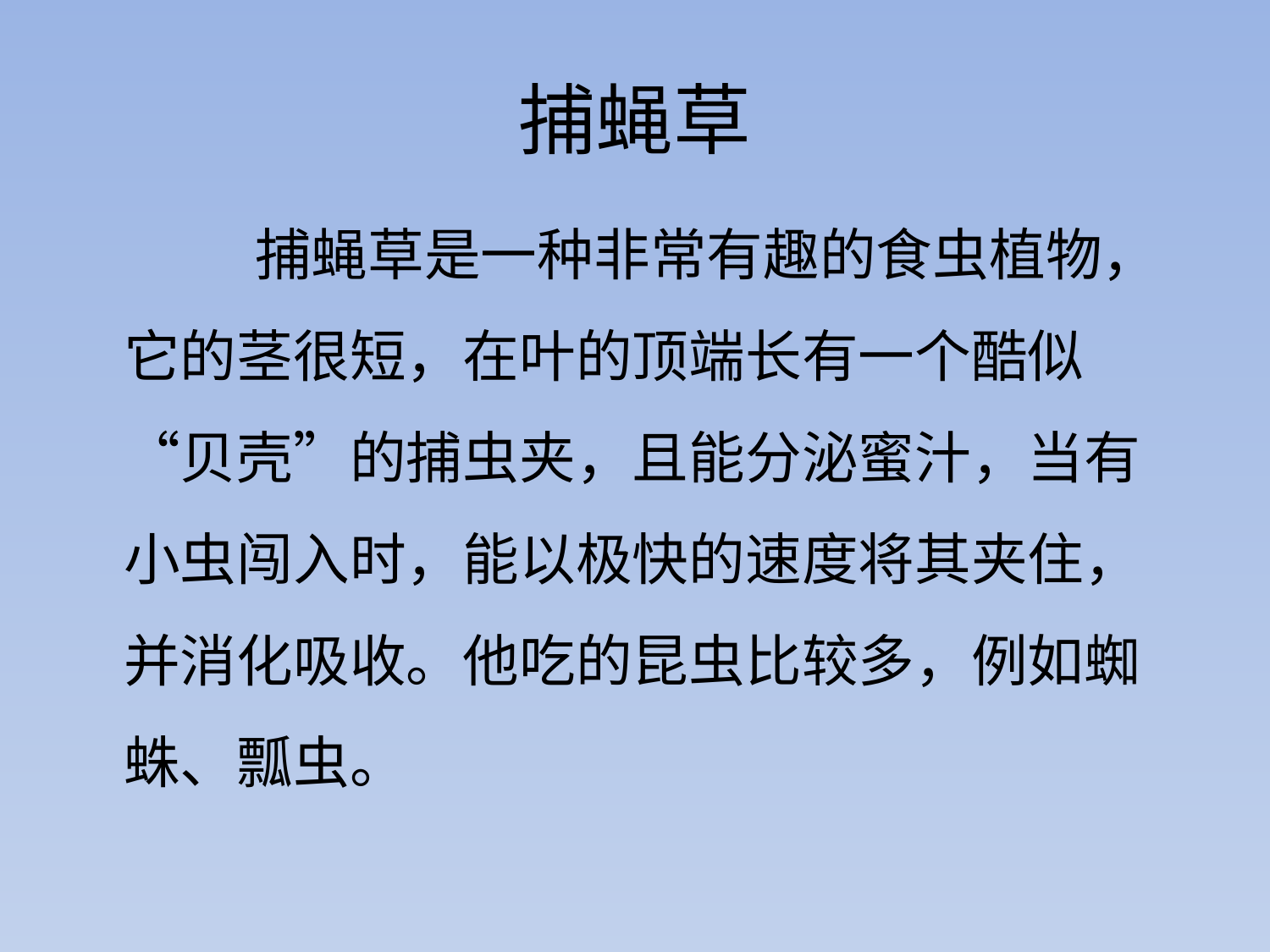

# 捕蝇草
             捕蝇草是一种非常有趣的食虫植物，它的茎很短，在叶的顶端长有一个酷似“贝壳”的捕虫夹，且能分泌蜜汁，当有小虫闯入时，能以极快的速度将其夹住，并消化吸收。他吃的昆虫比较多，例如蜘蛛、瓢虫。